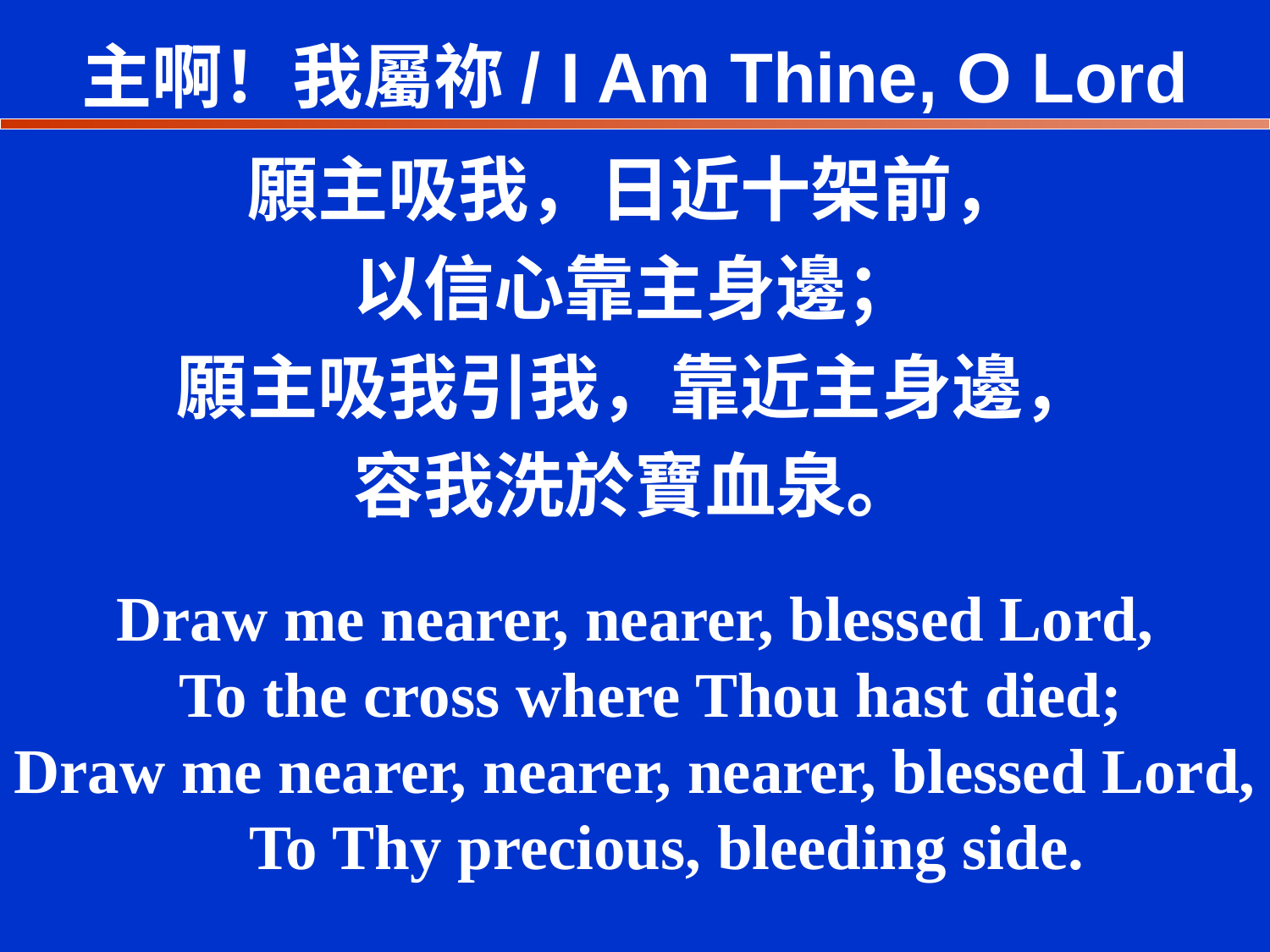

主啊！我屬祢/ I Am Thine, O Lord

願主吸我，日近十架前，
以信心靠主身邊；
願主吸我引我，靠近主身邊，
容我洗於寶血泉。
Draw me nearer, nearer, blessed Lord,
  To the cross where Thou hast died;
Draw me nearer, nearer, nearer, blessed Lord,
    To Thy precious, bleeding side.